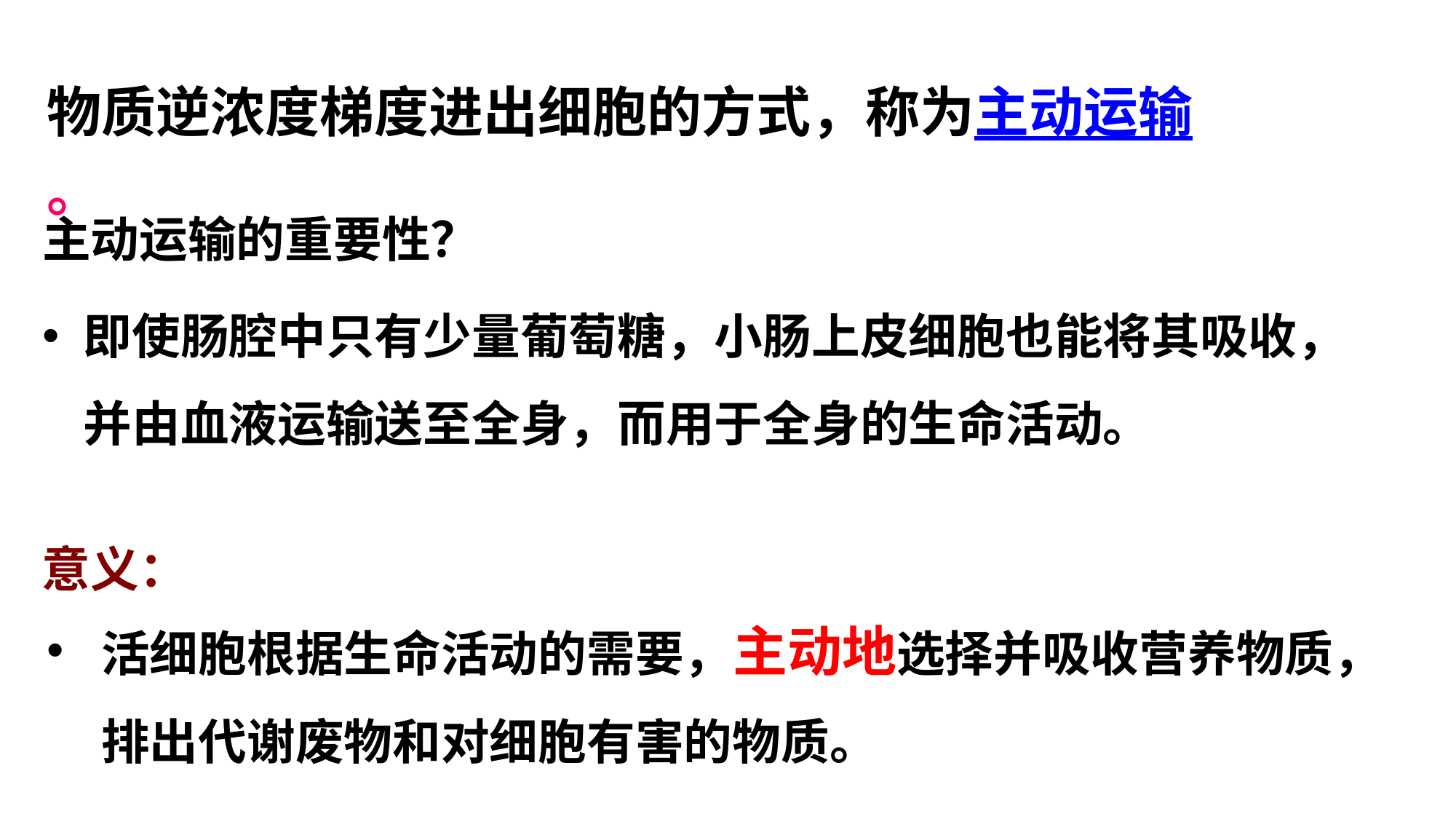

物质逆浓度梯度进出细胞的方式，称为主动运输。
主动运输的重要性？
即使肠腔中只有少量葡萄糖，小肠上皮细胞也能将其吸收，并由血液运输送至全身，而用于全身的生命活动。

意义：
活细胞根据生命活动的需要，主动地选择并吸收营养物质，排出代谢废物和对细胞有害的物质。